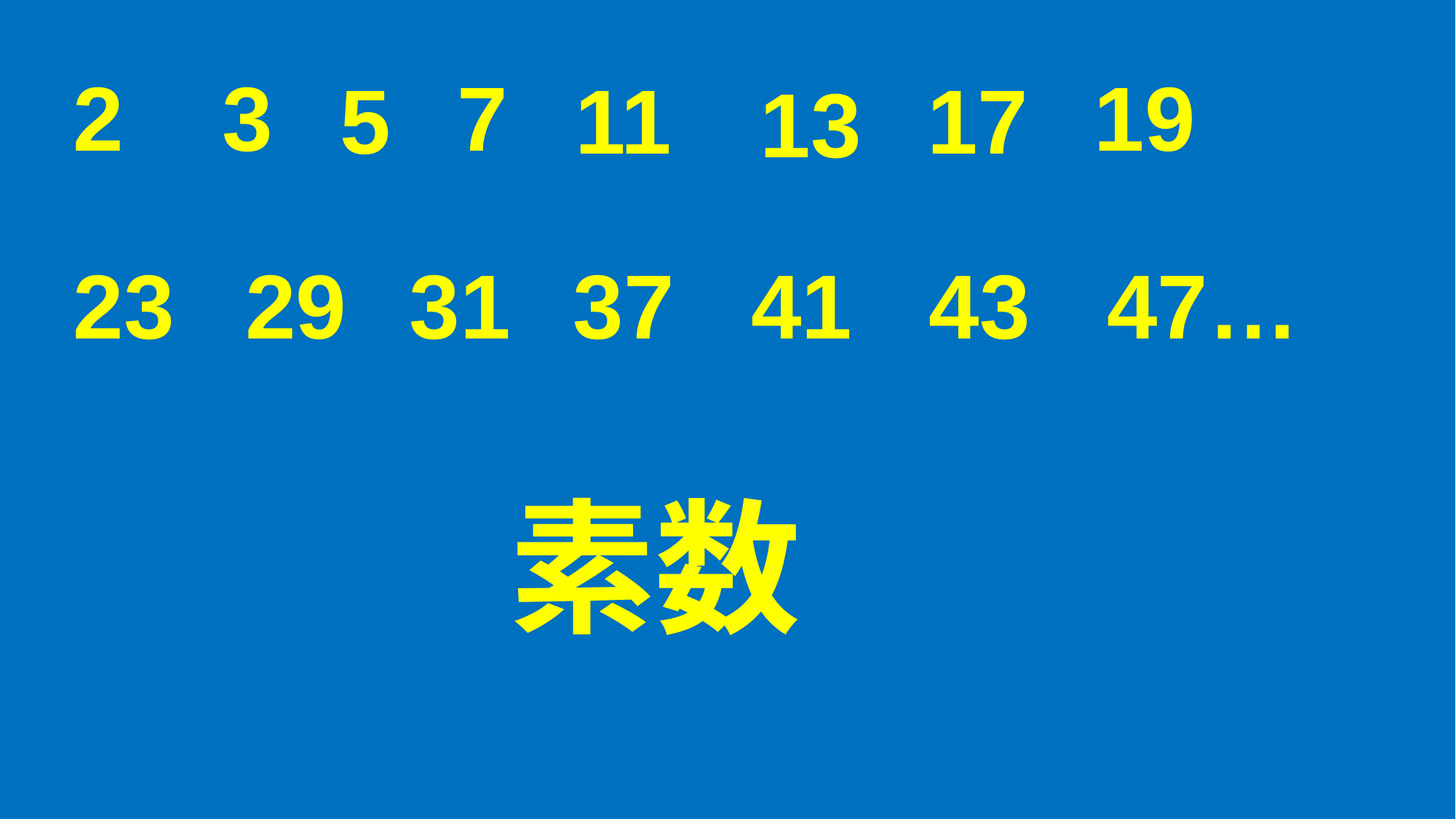

19
3
2
7
5
11
17
13
23
29
31
37
41
43
47…
素数